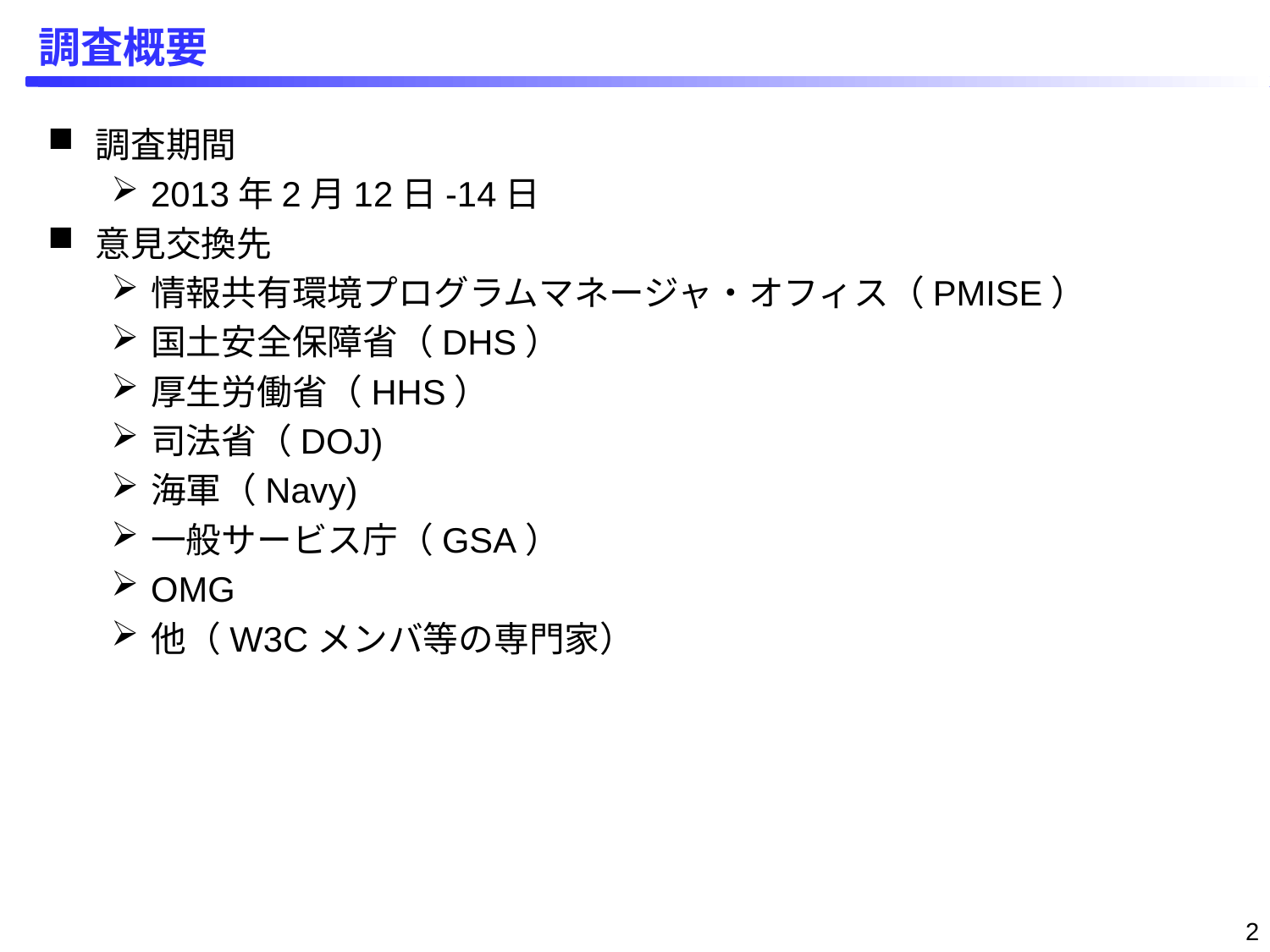

# 調査概要
調査期間
2013年2月12日-14日
意見交換先
情報共有環境プログラムマネージャ・オフィス（PMISE）
国土安全保障省（DHS）
厚生労働省（HHS）
司法省（DOJ)
海軍（Navy)
一般サービス庁（GSA）
OMG
他（W3Cメンバ等の専門家）
2